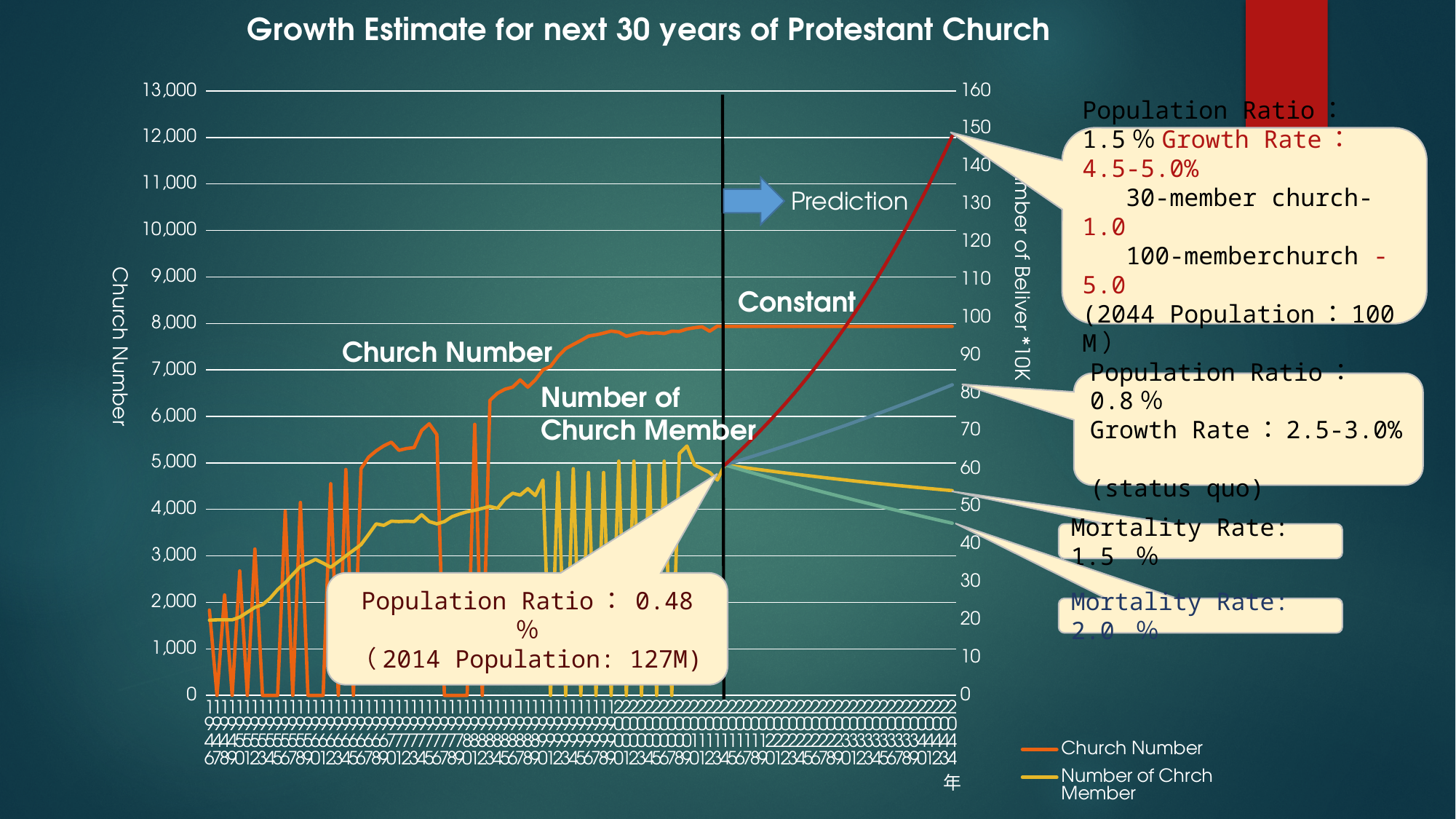

### Chart: Growth Estimate for next 30 years of Protestant Church

| Category | Church Number | Number of Chrch Member |  |  |  |
|---|---|---|---|---|---|
| 1946 | 1834.0 | 19.9 | None | None | None |
| 1947 | None | 20.0 | None | None | None |
| 1948 | 2159.0 | 20.0 | None | None | None |
| 1949 | None | 20.0 | None | None | None |
| 1950 | 2676.0 | 20.7 | None | None | None |
| 1951 | None | 22.0 | None | None | None |
| 1952 | 3147.0 | 23.3 | None | None | None |
| 1953 | None | 24.0 | None | None | None |
| 1954 | None | 25.7 | None | None | None |
| 1955 | None | 28.0 | None | None | None |
| 1956 | 3963.0 | 29.8 | None | None | None |
| 1957 | None | 32.0 | None | None | None |
| 1958 | 4149.0 | 34.1 | None | None | None |
| 1959 | None | 35.0 | None | None | None |
| 1960 | None | 36.0 | None | None | None |
| 1961 | None | 35.0 | None | None | None |
| 1962 | 4552.0 | 33.9 | None | None | None |
| 1963 | None | 35.4 | None | None | None |
| 1964 | 4858.0 | 36.9 | None | None | None |
| 1965 | None | 38.4 | None | None | None |
| 1966 | 4875.0 | 39.9 | None | None | None |
| 1967 | 5123.0 | 42.6 | None | None | None |
| 1968 | 5259.0 | 45.4 | None | None | None |
| 1969 | 5366.0 | 45.0 | None | None | None |
| 1970 | 5445.0 | 46.1 | None | None | None |
| 1971 | 5270.0 | 46.0 | None | None | None |
| 1972 | 5308.0 | 46.1 | None | None | None |
| 1973 | 5329.0 | 46.0 | None | None | None |
| 1974 | 5697.0 | 47.8 | None | None | None |
| 1975 | 5842.0 | 46.0 | None | None | None |
| 1976 | 5609.0 | 45.4 | None | None | None |
| 1977 | None | 46.0 | None | None | None |
| 1978 | None | 47.3 | None | None | None |
| 1979 | None | 48.0 | None | None | None |
| 1980 | None | 48.6 | None | None | None |
| 1981 | 5829.0 | 49.0 | None | None | None |
| 1982 | None | 49.5 | None | None | None |
| 1983 | 6345.0 | 50.0 | None | None | None |
| 1984 | 6499.0 | 49.5 | None | None | None |
| 1985 | 6585.0 | 52.0 | None | None | None |
| 1986 | 6629.0 | 53.5 | None | None | None |
| 1987 | 6786.0 | 53.0 | None | None | None |
| 1988 | 6629.0 | 54.7 | None | None | None |
| 1989 | 6786.0 | 52.9 | None | None | None |
| 1990 | 7001.0 | 57.0 | None | None | None |
| 1991 | 7076.0 | None | None | None | None |
| 1992 | 7293.0 | 59.0 | None | None | None |
| 1993 | 7459.0 | None | None | None | None |
| 1994 | 7547.0 | 60.0 | None | None | None |
| 1995 | 7633.0 | None | None | None | None |
| 1996 | 7726.0 | 59.0 | None | None | None |
| 1997 | 7755.0 | None | None | None | None |
| 1998 | 7792.0 | 59.0 | None | None | None |
| 1999 | 7835.0 | None | None | None | None |
| 2000 | 7814.0 | 62.0 | None | None | None |
| 2001 | 7725.0 | None | None | None | None |
| 2002 | 7765.0 | 62.0 | None | None | None |
| 2003 | 7806.0 | None | None | None | None |
| 2004 | 7784.0 | 61.0 | None | None | None |
| 2005 | 7799.0 | None | None | None | None |
| 2006 | 7781.0 | 62.0 | None | None | None |
| 2007 | 7832.0 | None | None | None | None |
| 2008 | 7828.0 | 64.0 | None | None | None |
| 2009 | 7879.0 | 66.0 | None | None | None |
| 2010 | 7907.0 | 61.0 | None | None | None |
| 2011 | 7928.0 | 60.0 | None | None | None |
| 2012 | 7832.0 | 59.0 | None | None | None |
| 2013 | 7940.0 | 57.0 | None | None | None |
| 2014 | 7935.0 | 61.0 | 61.0 | 61.0 | 61.0 |
| 2015 | 7935.0 | 60.7198 | 60.4148 | 61.61 | 62.83 |
| 2016 | 7935.0 | 60.443803 | 59.835204 | 62.2261 | 64.7149 |
| 2017 | 7935.0 | 60.171945955000005 | 59.261127939999994 | 62.848361000000004 | 66.656347 |
| 2018 | 7935.0 | 59.90416676567501 | 58.69248902089999 | 63.47684461000001 | 68.65603741 |
| 2019 | 7935.0 | 59.64040426418988 | 58.12920568558649 | 64.11161305610001 | 70.7157185323 |
| 2020 | 7935.0 | 59.38059820022704 | 57.57119760030269 | 64.75272918666101 | 72.837190088269 |
| 2021 | 7935.0 | 59.12468922722364 | 57.01838563629815 | 65.40025647852762 | 75.02230579091707 |
| 2022 | 7935.0 | 58.87261888881528 | 56.47069185175368 | 66.0542590433129 | 77.27297496464459 |
| 2023 | 7935.0 | 58.624329605483055 | 55.92803947397737 | 66.71480163374602 | 79.59116421358392 |
| 2024 | 7935.0 | 58.37976466140081 | 55.390352881867706 | 67.38194965008348 | 81.97889913999144 |
| 2025 | 7935.0 | 58.1388681914798 | 54.857557588639686 | 68.05576914658432 | 84.43826611419118 |
| 2026 | 7935.0 | 57.9015851686076 | 54.32958022481009 | 68.73632683805018 | 86.97141409761691 |
| 2027 | 7935.0 | 57.667861391078496 | 53.80634852143793 | 69.42369010643068 | 89.58055652054543 |
| 2028 | 7935.0 | 57.437643470212315 | 53.28779129361636 | 70.11792700749498 | 92.26797321616179 |
| 2029 | 7935.0 | 57.21087881815913 | 52.77383842421211 | 70.81910627756993 | 95.03601241264664 |
| 2030 | 7935.0 | 56.987515635886744 | 52.264420847848925 | 71.52729734034563 | 97.88709278502604 |
| 2031 | 7935.0 | 56.767502901348436 | 51.759470535131186 | 72.24257031374908 | 100.82370556857683 |
| 2032 | 7935.0 | 56.55079035782821 | 51.25892047710422 | 72.96499601688657 | 103.84841673563413 |
| 2033 | 7935.0 | 56.33732850246079 | 50.76270466994765 | 73.69464597705544 | 106.96386923770316 |
| 2034 | 7935.0 | 56.12706857492388 | 50.27075809989844 | 74.431592436826 | 110.17278531483426 |
| 2035 | 7935.0 | 55.91996254630003 | 49.78301672839996 | 75.17590836119426 | 113.47796887427928 |
| 2036 | 7935.0 | 55.71596310810553 | 49.29941747747395 | 75.9276674448062 | 116.88230794050767 |
| 2037 | 7935.0 | 55.51502366148394 | 48.81989821531184 | 76.68694411925426 | 120.3887771787229 |
| 2038 | 7935.0 | 55.31709830656168 | 48.34439774208216 | 77.4538135604468 | 124.0004404940846 |
| 2039 | 7935.0 | 55.122141831963255 | 47.872855775950924 | 78.22835169605128 | 127.72045370890714 |
| 2040 | 7935.0 | 54.930109704483804 | 47.40521293931166 | 79.0106352130118 | 131.55206732017436 |
| 2041 | 7935.0 | 54.74095805891655 | 46.94141074522198 | 79.80074156514192 | 135.4986293397796 |
| 2042 | 7935.0 | 54.5546436880328 | 46.48139158404365 | 80.59874898079335 | 139.56358821997298 |
| 2043 | 7935.0 | 54.37112403271231 | 46.02509871028299 | 81.40473647060128 | 143.75049586657218 |
| 2044年 | 7935.0 | 54.19035717222162 | 45.57247622962874 | 82.21878383530729 | 148.06301074256936 |
Population Ratio：1.5％Growth Rate：4.5-5.0%
   30-member church- 1.0
   100-memberchurch -5.0
(2044 Population：100 M）

Prediction
Constant
Church Number
Population Ratio：0.8％
Growth Rate：2.5-3.0%
(status quo)
Number of
Church Member
Mortality Rate: 1.5 ％
Population Ratio： 0.48 ％
（2014 Population: 127M)
Mortality Rate: 2.0 ％